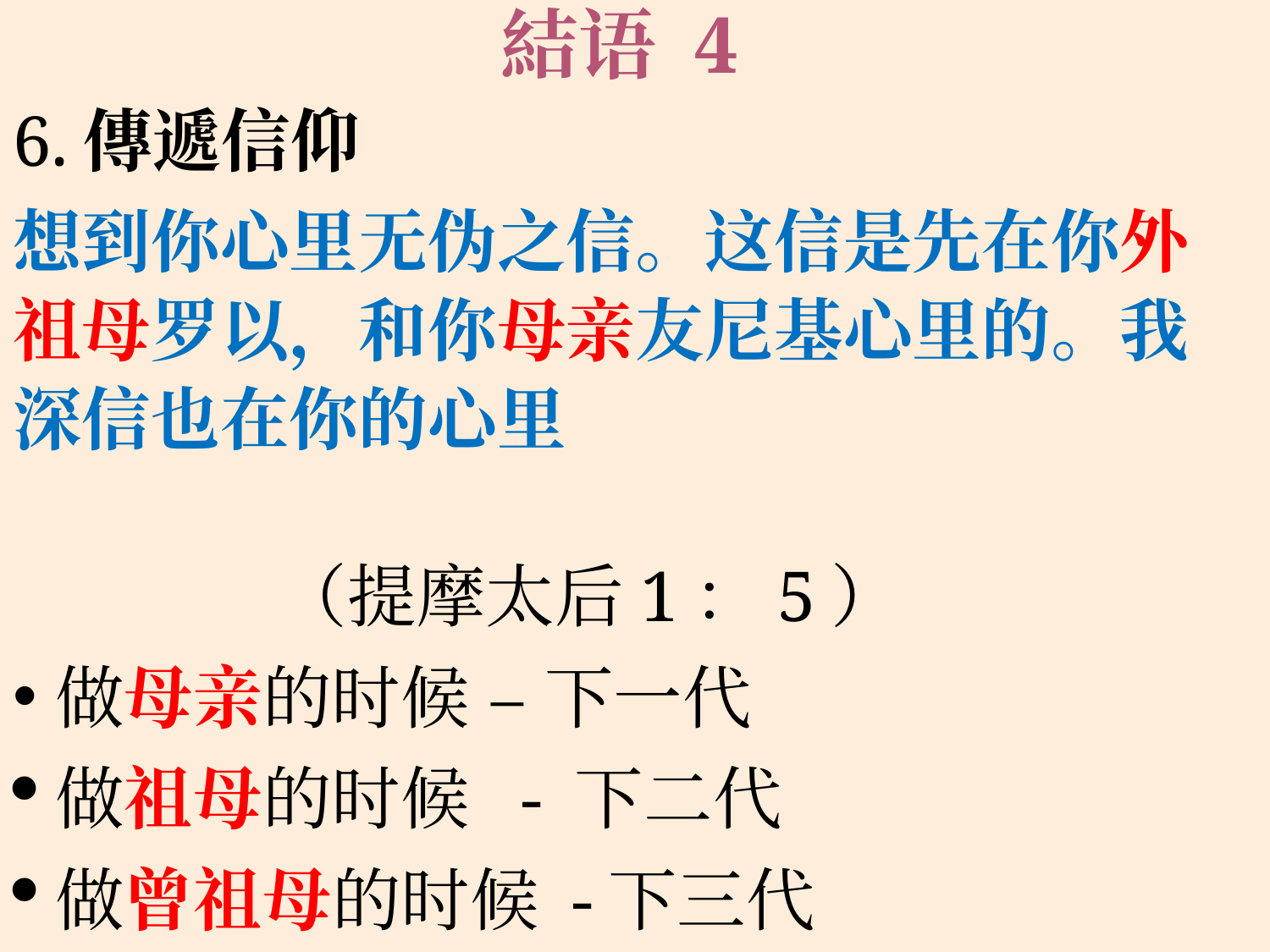

# 結语 4
6.傳遞信仰
想到你心里无伪之信。这信是先在你外祖母罗以，和你母亲友尼基心里的。我深信也在你的心里
               （提摩太后1：5）
做母亲的时候 – 下一代
做祖母的时候  - 下二代
做曾祖母的时候 -下三代